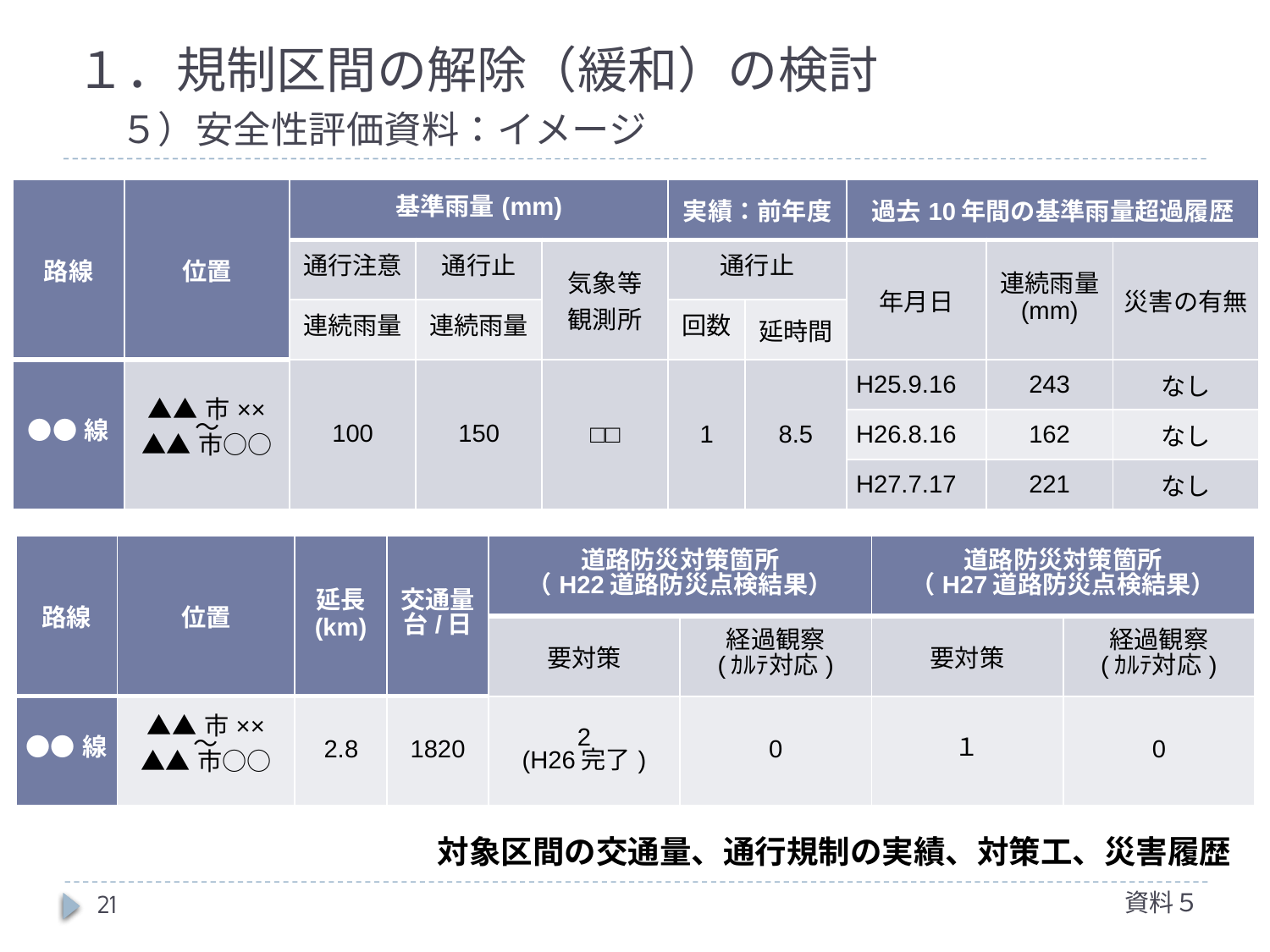

# １．規制区間の解除（緩和）の検討 　５）安全性評価資料：イメージ
| 路線 | 位置 | 基準雨量(mm) |  |  | 実績：前年度 |  | 過去10年間の基準雨量超過履歴 |  |  |
| --- | --- | --- | --- | --- | --- | --- | --- | --- | --- |
|  |  | 通行注意 | 通行止 | 気象等 観測所 | 通行止 |  | 年月日 | 連続雨量 (mm) | 災害の有無 |
|  |  | 連続雨量 | 連続雨量 |  | 回数 | 延時間 |  |  |  |
| ●●線 | ▲▲市×× ～ ▲▲市○○ | 100 | 150 | □□ | 1 | 8.5 | H25.9.16 | 243 | なし |
|  |  |  |  |  |  |  | H26.8.16 | 162 | なし |
|  |  |  |  |  |  |  | H27.7.17 | 221 | なし |
| 路線 | 位置 | 延長 (km) | 交通量 台/日 | 道路防災対策箇所 （H22道路防災点検結果） |  | 道路防災対策箇所 （H27道路防災点検結果） |  |
| --- | --- | --- | --- | --- | --- | --- | --- |
|  |  |  |  | 要対策 | 経過観察 (ｶﾙﾃ対応) | 要対策 | 経過観察 (ｶﾙﾃ対応) |
| ●●線 | ▲▲市×× ～ ▲▲市○○ | 2.8 | 1820 | 2 (H26完了) | 0 | １ | 0 |
対象区間の交通量、通行規制の実績、対策工、災害履歴
資料５
21